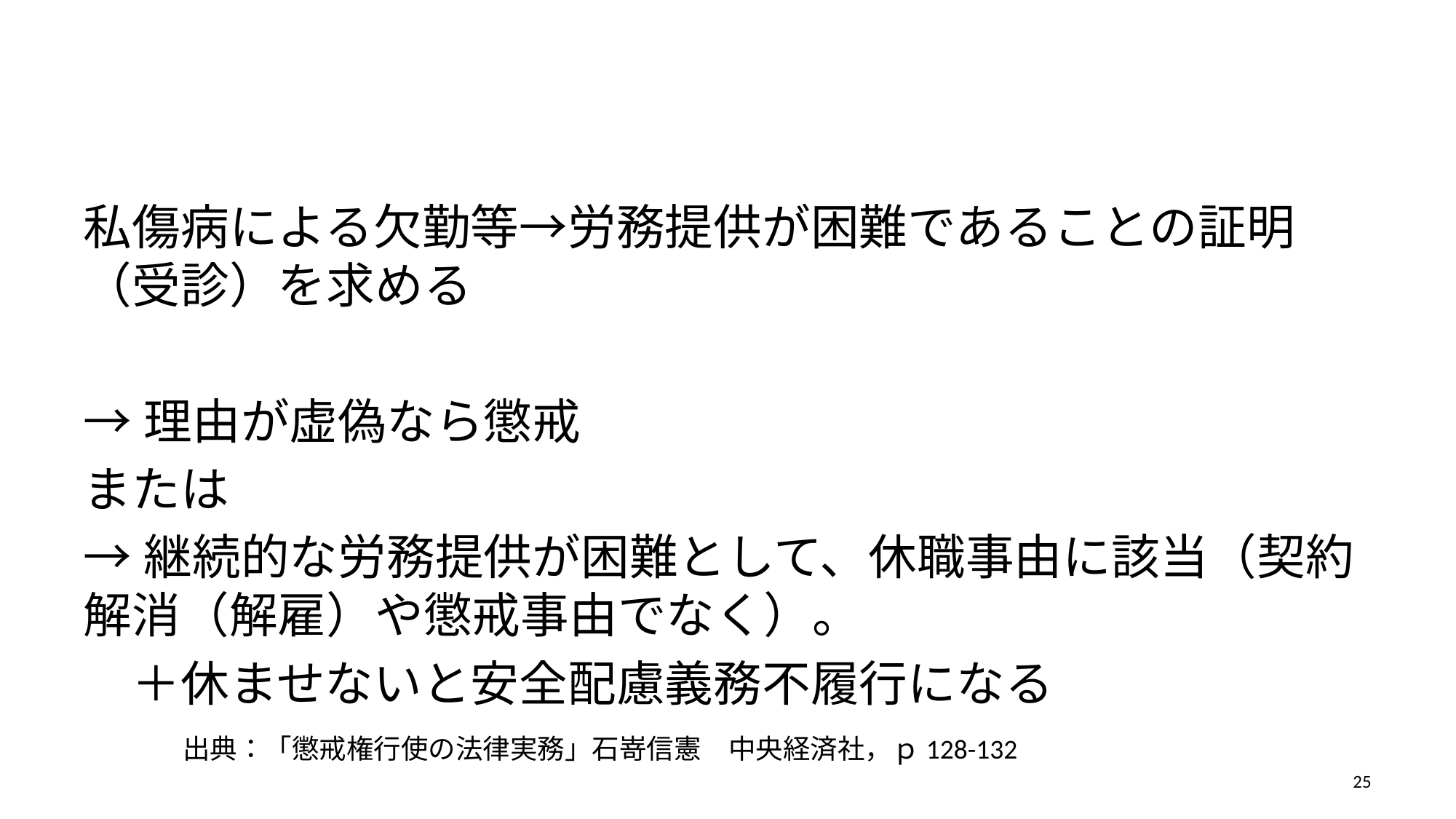

#
私傷病による欠勤等→労務提供が困難であることの証明（受診）を求める

→理由が虚偽なら懲戒
または
→継続的な労務提供が困難として、休職事由に該当（契約解消（解雇）や懲戒事由でなく）。
　＋休ませないと安全配慮義務不履行になる
出典：「懲戒権行使の法律実務」石嵜信憲　中央経済社，ｐ128-132
25